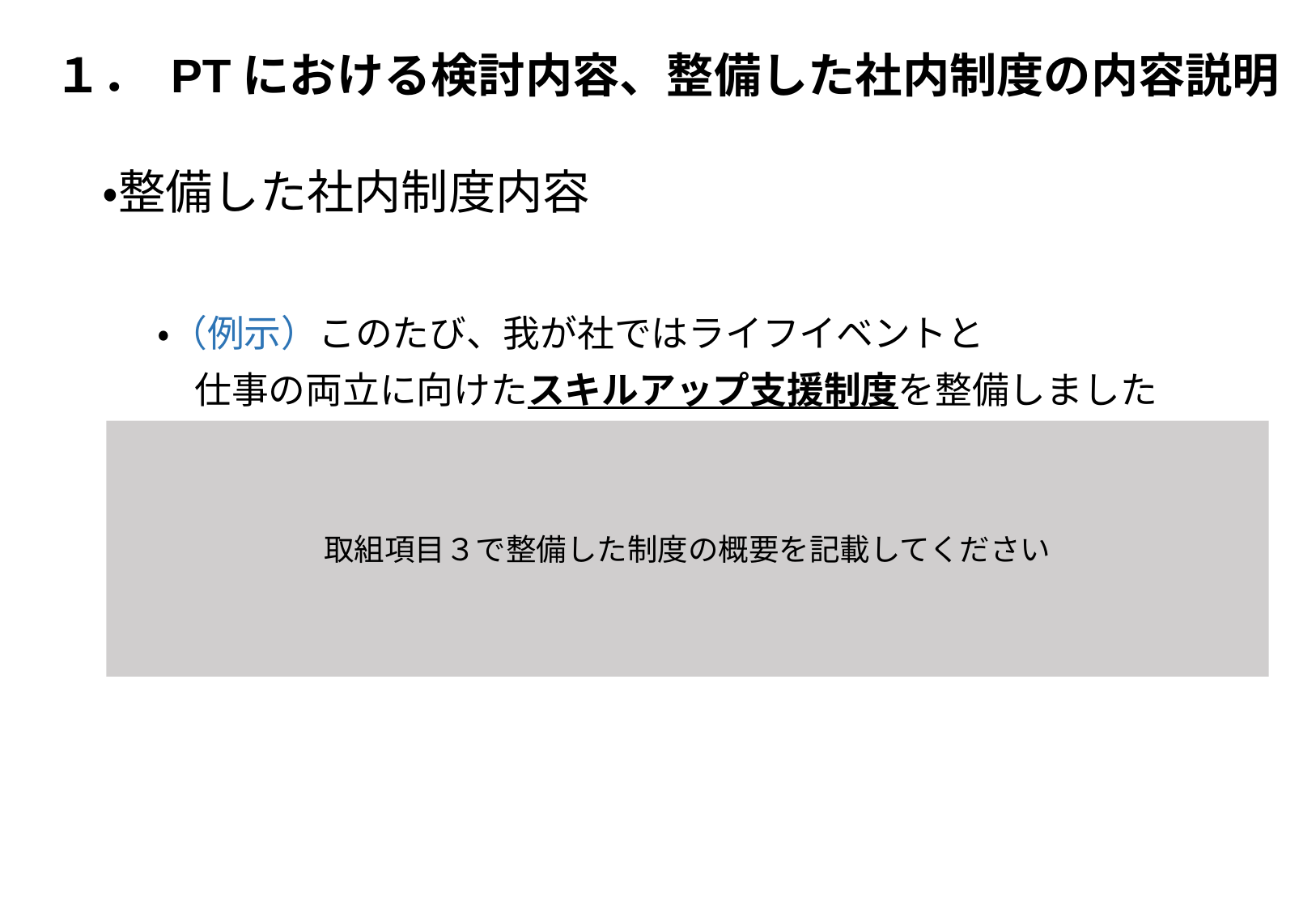

１． PTにおける検討内容、整備した社内制度の内容説明
・整備した社内制度内容
・（例示）このたび、我が社ではライフイベントと
　仕事の両立に向けたスキルアップ支援制度を整備しました
取組項目３で整備した制度の概要を記載してください